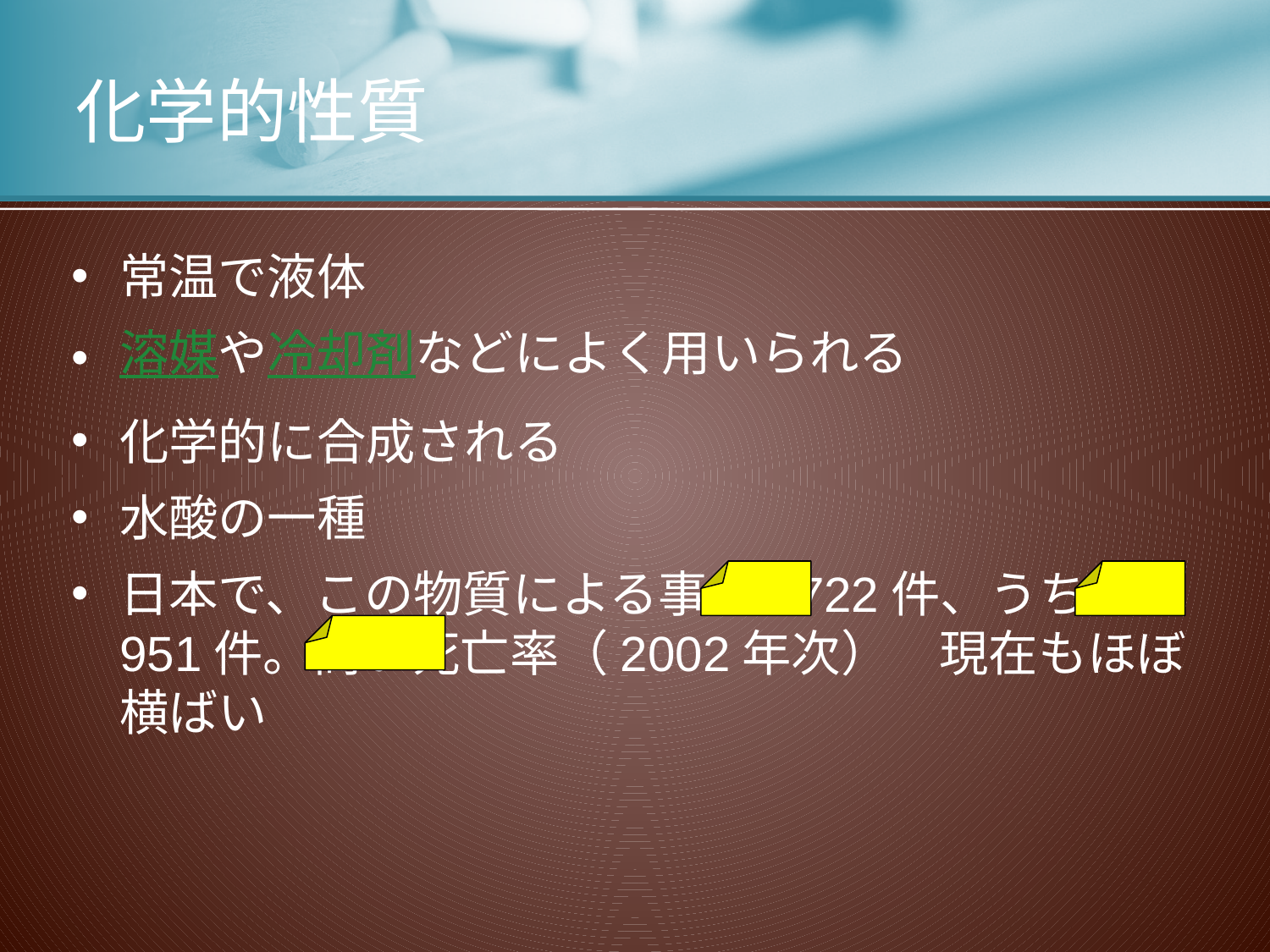

# 化学的性質
常温で液体
溶媒や冷却剤などによく用いられる
化学的に合成される
水酸の一種
日本で、この物質による事故1722件、うち死亡951件。高い死亡率（2002年次）　現在もほぼ横ばい